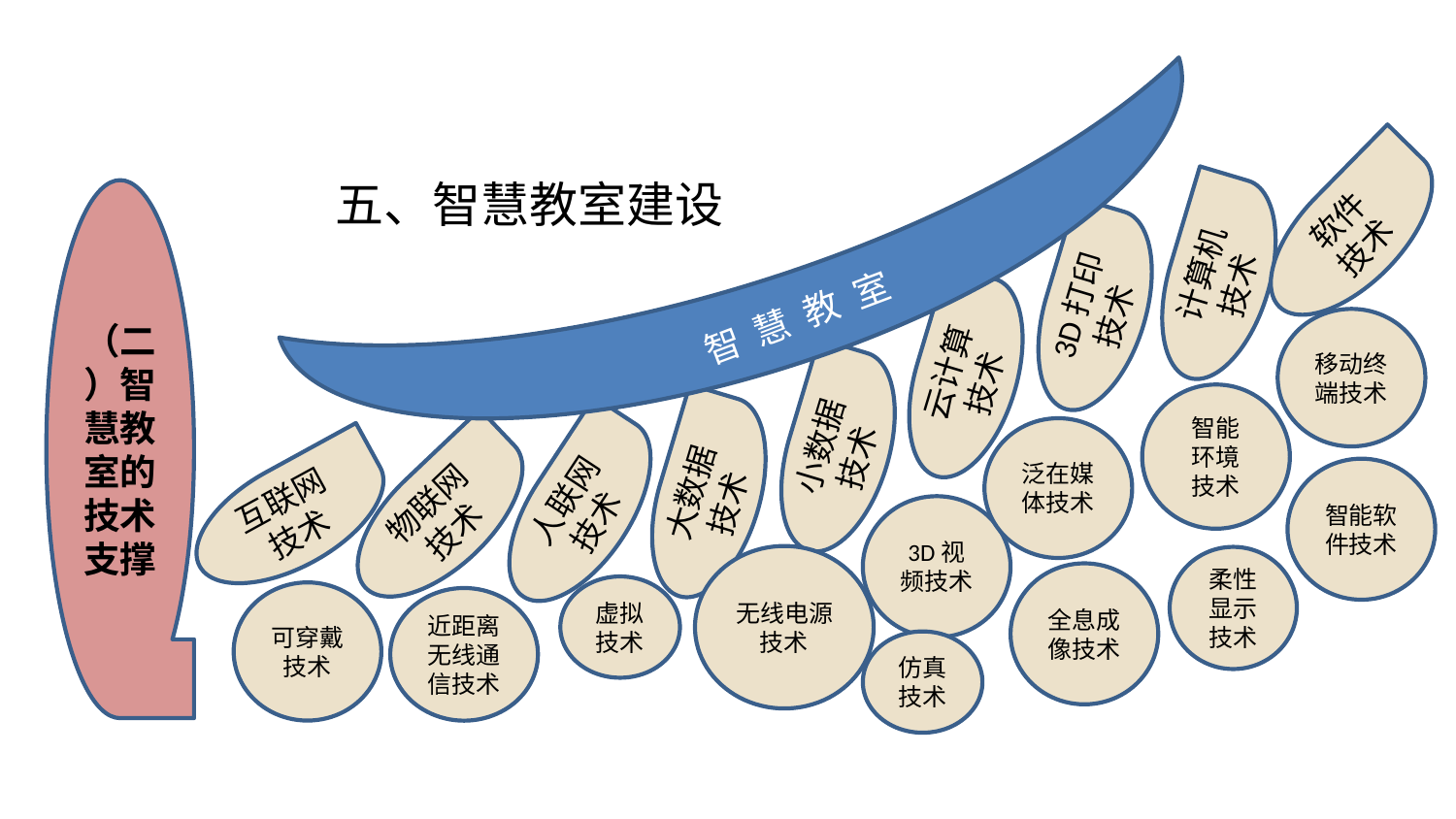

# 五、智慧教室建设
（二）智慧教室的
技术支撑
软件
技术
计算机技术
3D打印技术
智  慧  教  室
移动终端技术
云计算技术
智能
环境
技术
小数据技术
泛在媒体技术
大数据技术
智能软件技术
人联网技术
物联网技术
互联网技术
3D视频技术
无线电源
技术
柔性显示
技术
全息成像技术
虚拟
技术
可穿戴技术
近距离无线通信技术
仿真技术